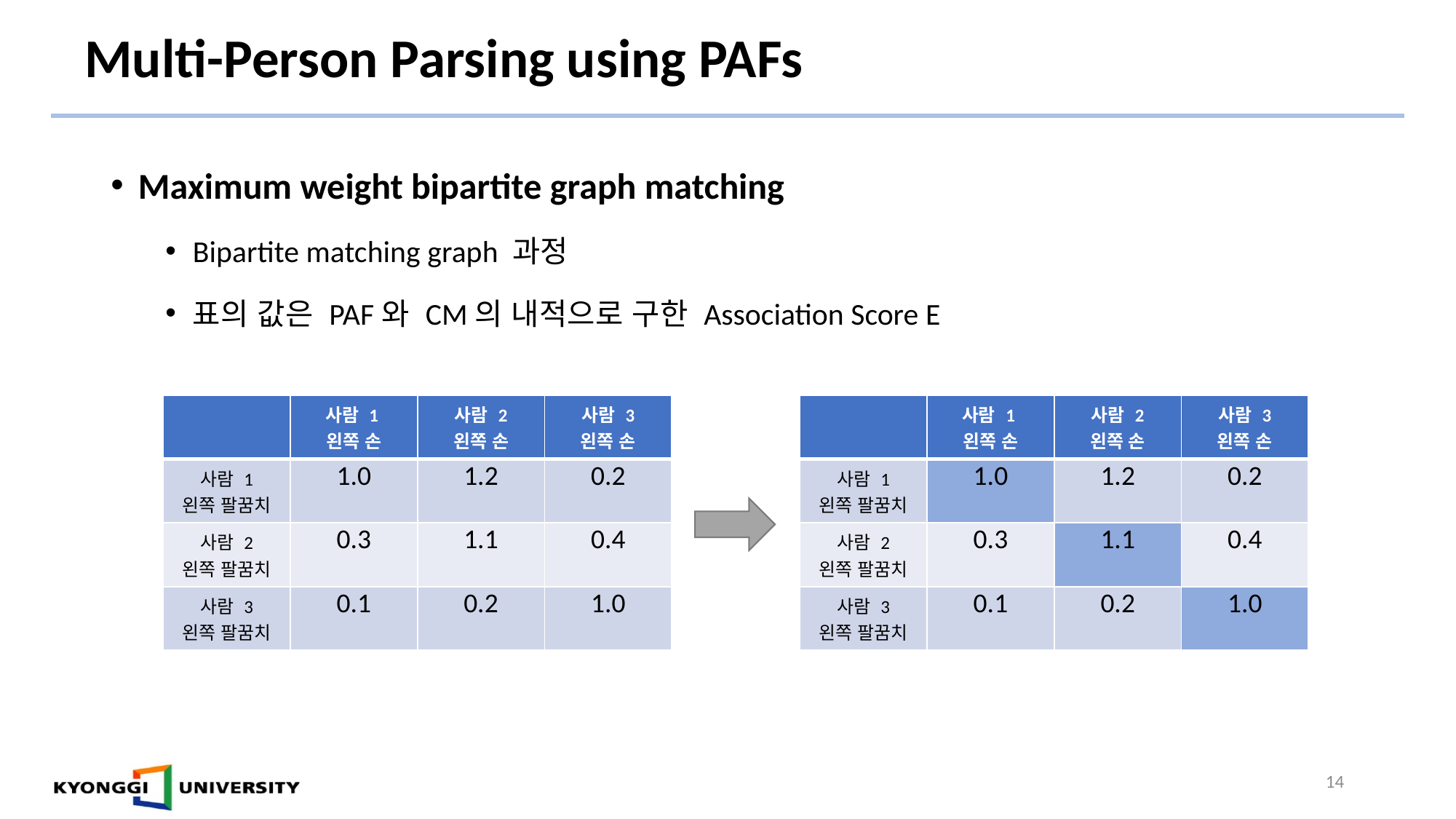

# Multi-Person Parsing using PAFs
Maximum weight bipartite graph matching
Bipartite matching graph 과정
표의 값은 PAF와 CM의 내적으로 구한 Association Score E
|  | 사람 1 왼쪽 손 | 사람 2 왼쪽 손 | 사람 3 왼쪽 손 |
| --- | --- | --- | --- |
| 사람 1 왼쪽 팔꿈치 | 1.0 | 1.2 | 0.2 |
| 사람 2 왼쪽 팔꿈치 | 0.3 | 1.1 | 0.4 |
| 사람 3 왼쪽 팔꿈치 | 0.1 | 0.2 | 1.0 |
|  | 사람 1 왼쪽 손 | 사람 2 왼쪽 손 | 사람 3 왼쪽 손 |
| --- | --- | --- | --- |
| 사람 1 왼쪽 팔꿈치 | 1.0 | 1.2 | 0.2 |
| 사람 2 왼쪽 팔꿈치 | 0.3 | 1.1 | 0.4 |
| 사람 3 왼쪽 팔꿈치 | 0.1 | 0.2 | 1.0 |

14